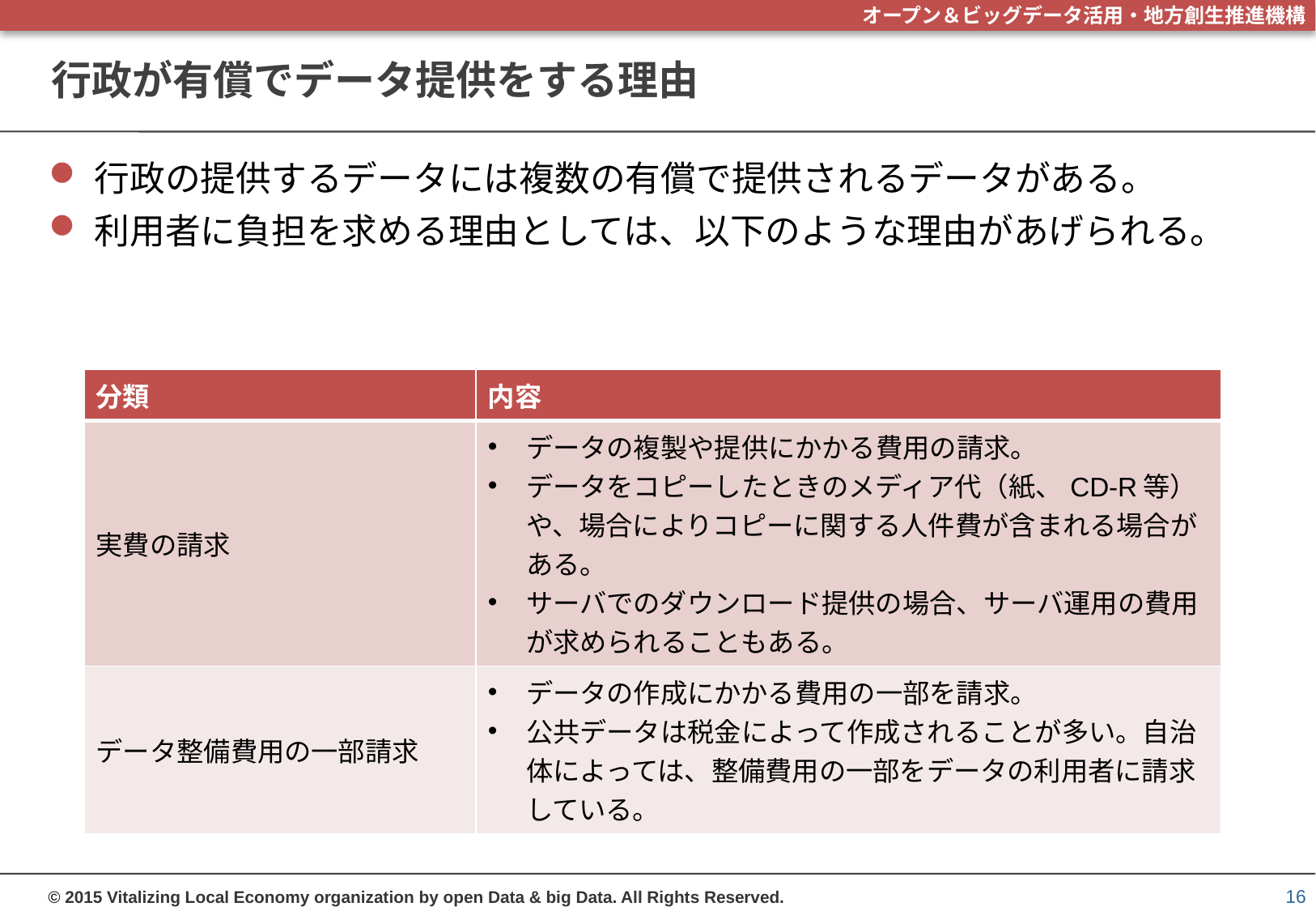

# 行政が有償でデータ提供をする理由
行政の提供するデータには複数の有償で提供されるデータがある。
利用者に負担を求める理由としては、以下のような理由があげられる。

| 分類 | 内容 |
| --- | --- |
| 実費の請求 | データの複製や提供にかかる費用の請求。 データをコピーしたときのメディア代（紙、CD-R等）や、場合によりコピーに関する人件費が含まれる場合がある。 サーバでのダウンロード提供の場合、サーバ運用の費用が求められることもある。 |
| データ整備費用の一部請求 | データの作成にかかる費用の一部を請求。 公共データは税金によって作成されることが多い。自治体によっては、整備費用の一部をデータの利用者に請求している。 |
16